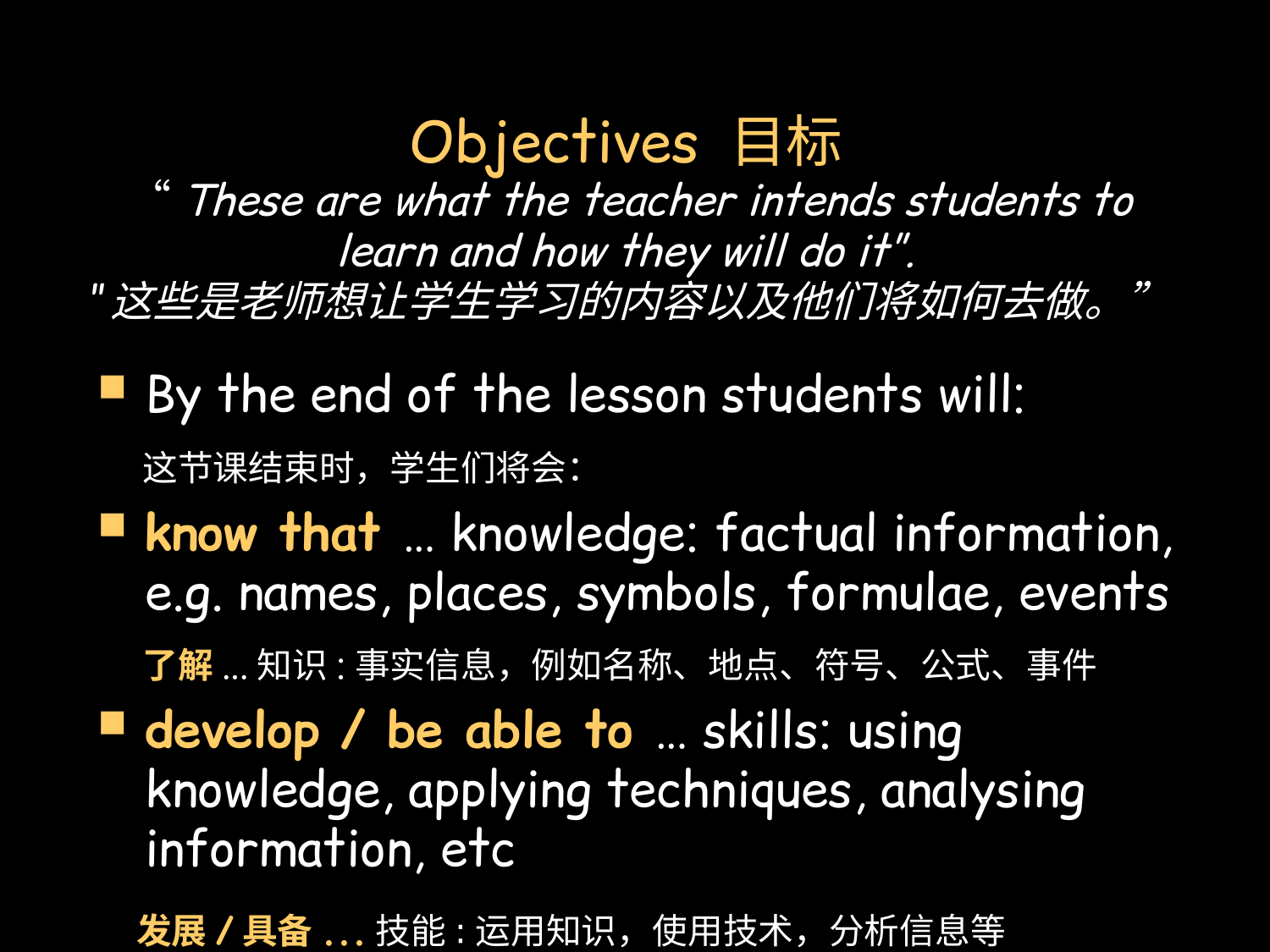

# Objectives 目标 “These are what the teacher intends students to learn and how they will do it”. “这些是老师想让学生学习的内容以及他们将如何去做。”
By the end of the lesson students will:
   这节课结束时，学生们将会：
know that … knowledge: factual information, e.g. names, places, symbols, formulae, events
   了解...知识:事实信息，例如名称、地点、符号、公式、事件
develop / be able to … skills: using knowledge, applying techniques, analysing information, etc
  发展/具备...技能:运用知识，使用技术，分析信息等